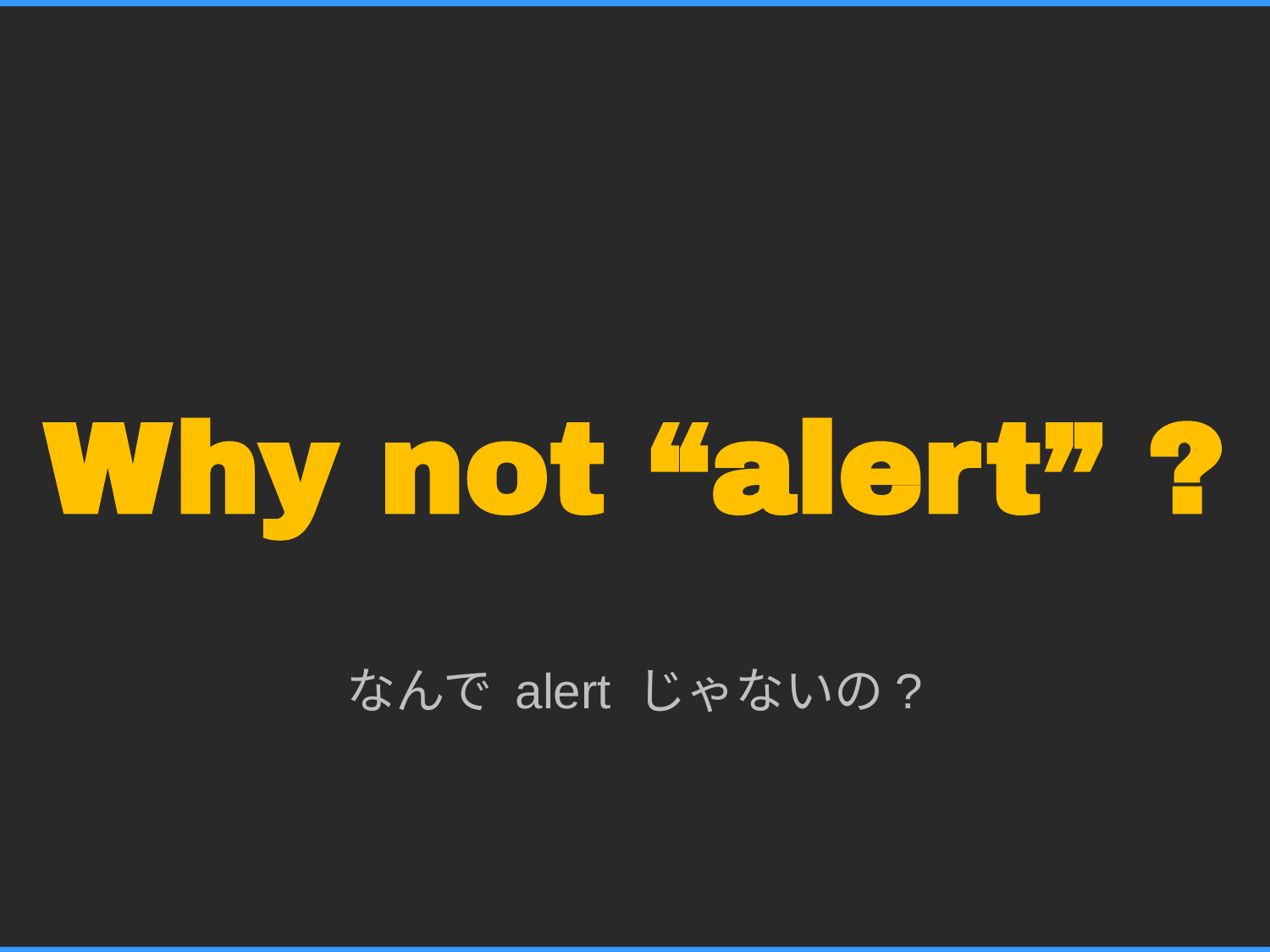

# Why not “alert” ?
なんで alert じゃないの?